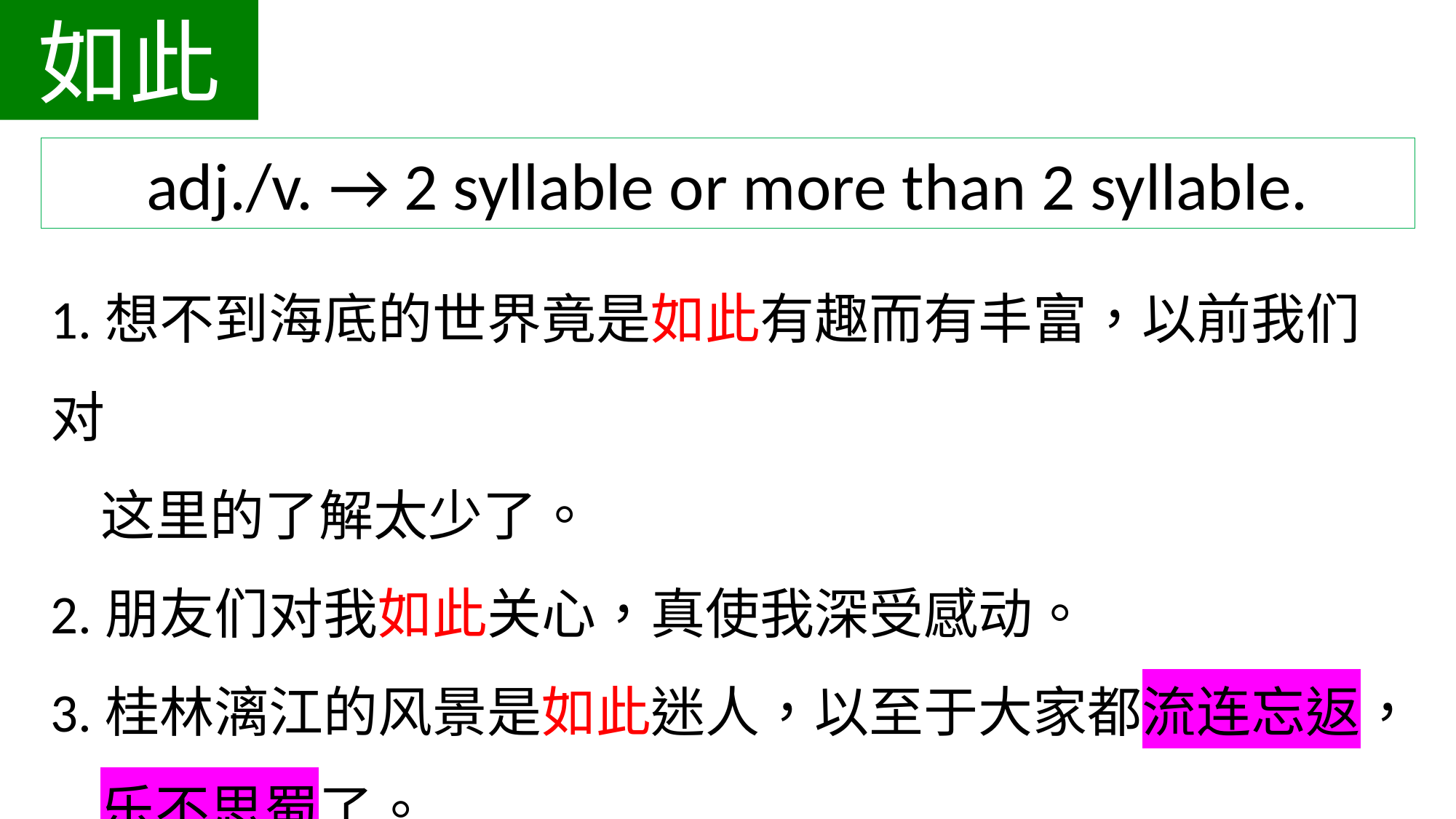

如此
adj./v. → 2 syllable or more than 2 syllable.
1.想不到海底的世界竟是如此有趣而有丰富，以前我们对
   这里的了解太少了。
2.朋友们对我如此关心，真使我深受感动。
3.桂林漓江的风景是如此迷人，以至于大家都流连忘返，
   乐不思蜀了。